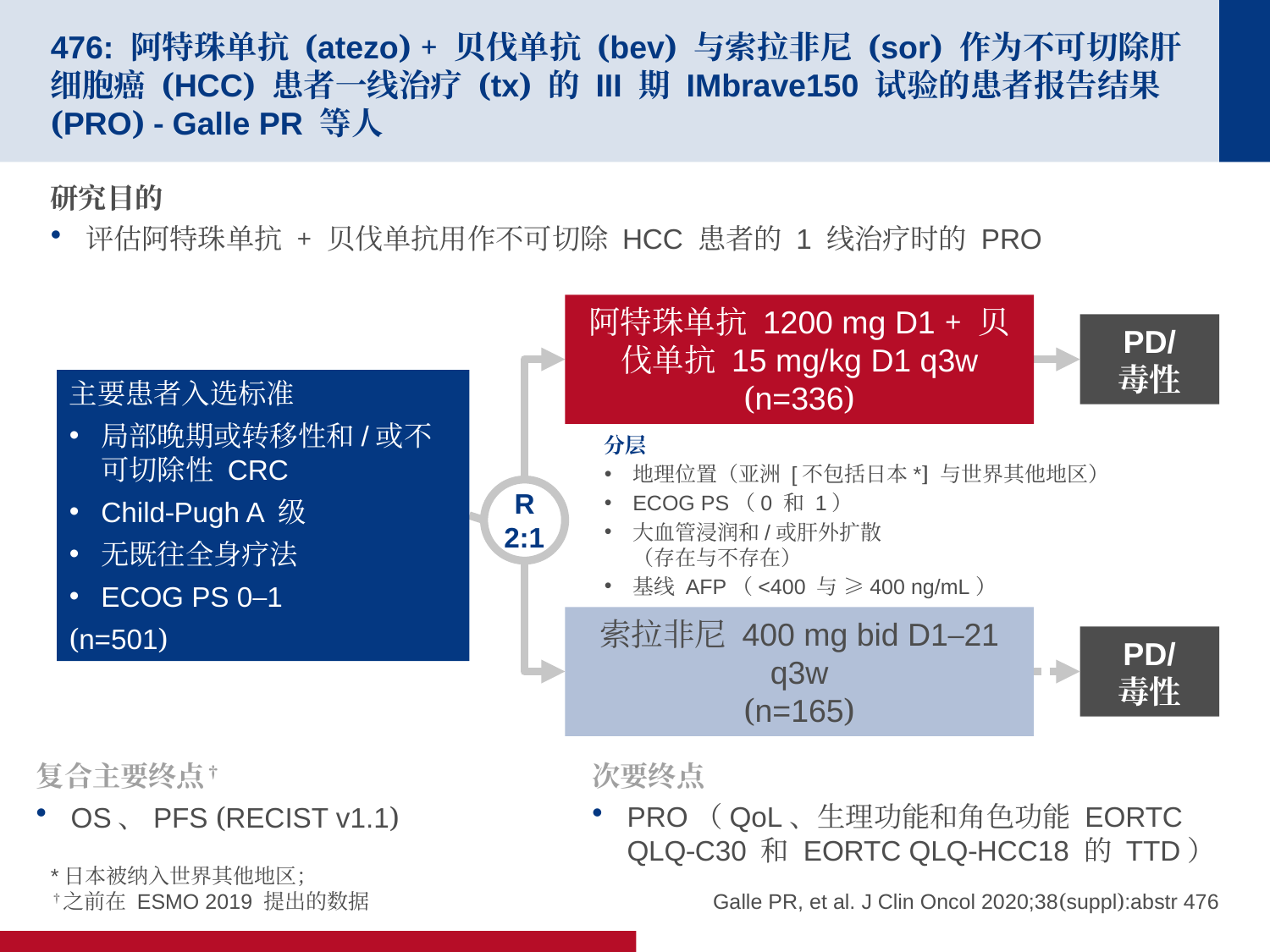

# 476: 阿特珠单抗 (atezo) + 贝伐单抗 (bev) 与索拉非尼 (sor) 作为不可切除肝细胞癌 (HCC) 患者一线治疗 (tx) 的 III 期 IMbrave150 试验的患者报告结果 (PRO) - Galle PR 等人
研究目的
评估阿特珠单抗 + 贝伐单抗用作不可切除 HCC 患者的 1 线治疗时的 PRO
阿特珠单抗 1200 mg D1 + 贝伐单抗 15 mg/kg D1 q3w
(n=336)
PD/
毒性
主要患者入选标准
局部晚期或转移性和/或不可切除性 CRC
Child-Pugh A 级
无既往全身疗法
ECOG PS 0–1
(n=501)
分层
地理位置（亚洲 [不包括日本*] 与世界其他地区）
ECOG PS（0 和 1）
大血管浸润和/或肝外扩散
（存在与不存在）
基线 AFP（<400 与 ≥400 ng/mL）
R
2:1
索拉非尼 400 mg bid D1–21 q3w
(n=165)
PD/
毒性
复合主要终点†
OS、PFS (RECIST v1.1)

次要终点
PRO（QoL、生理功能和角色功能 EORTC QLQ-C30 和 EORTC QLQ-HCC18 的 TTD）
*日本被纳入世界其他地区；
†之前在 ESMO 2019 提出的数据
Galle PR, et al. J Clin Oncol 2020;38(suppl):abstr 476